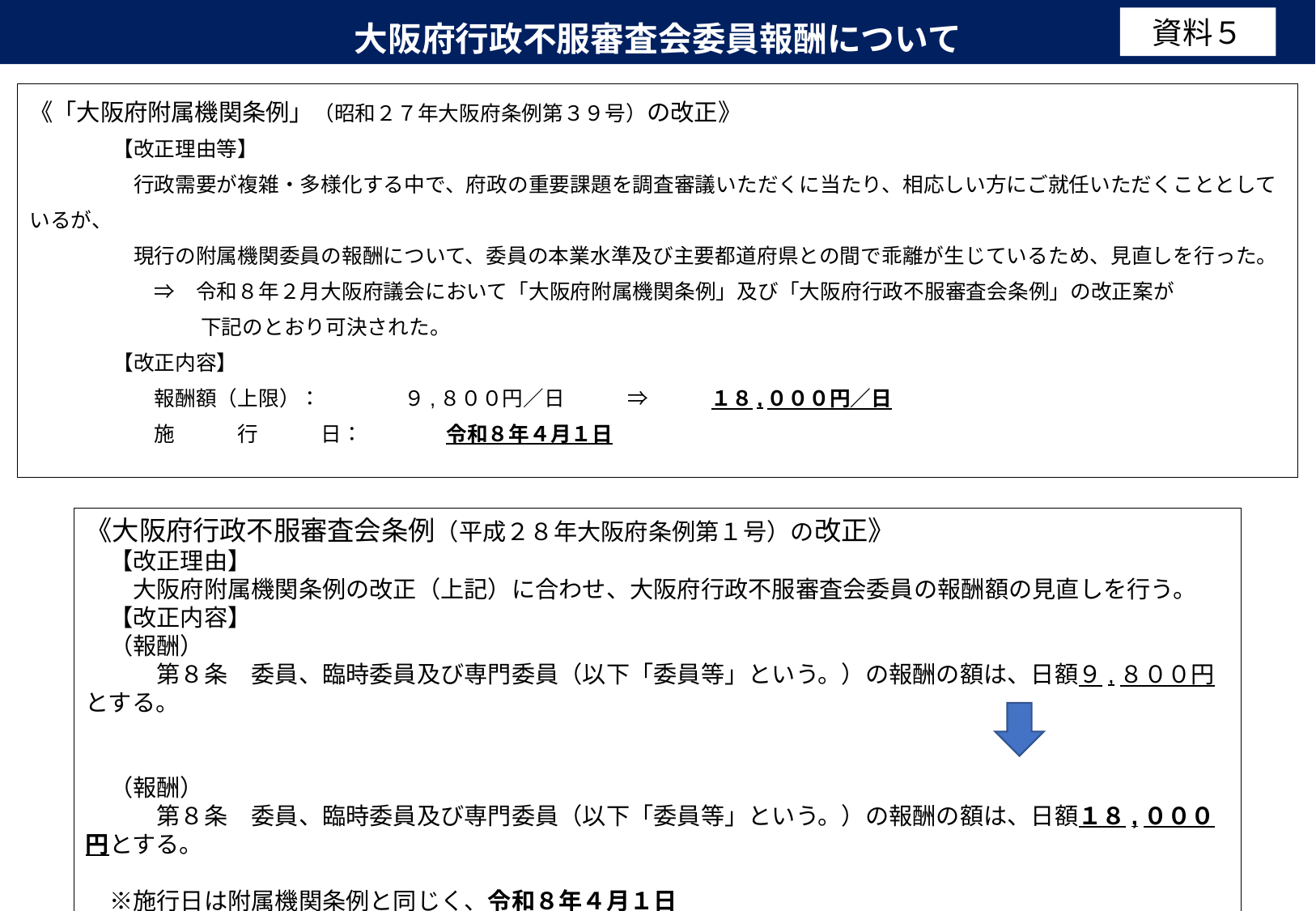

大阪府行政不服審査会委員報酬について
資料５
# 《「大阪府附属機関条例」（昭和２７年大阪府条例第３９号）の改正》 　　　　【改正理由等】 　　　　　行政需要が複雑・多様化する中で、府政の重要課題を調査審議いただくに当たり、相応しい方にご就任いただくこととしているが、　　　　　　　　　 　　　　　現行の附属機関委員の報酬について、委員の本業水準及び主要都道府県との間で乖離が生じているため、見直しを行った。 　　　　　　⇒　令和８年２月大阪府議会において「大阪府附属機関条例」及び「大阪府行政不服審査会条例」の改正案が 　　　　　　　　 下記のとおり可決された。 　　　　【改正内容】 　　　　　　報酬額（上限）：　　　　９,８００円／日　　　⇒　　　１８,０００円／日 　　　　　　施　　　行　　　日：　　　　令和８年４月１日
《大阪府行政不服審査会条例（平成２８年大阪府条例第１号）の改正》
　【改正理由】
　　大阪府附属機関条例の改正（上記）に合わせ、大阪府行政不服審査会委員の報酬額の見直しを行う。
　【改正内容】
　（報酬）
　　　第８条　委員、臨時委員及び専門委員（以下「委員等」という。）の報酬の額は、日額９,８００円とする。

　（報酬）
　　　第８条　委員、臨時委員及び専門委員（以下「委員等」という。）の報酬の額は、日額１８,０００円とする。

　※施行日は附属機関条例と同じく、令和８年４月１日